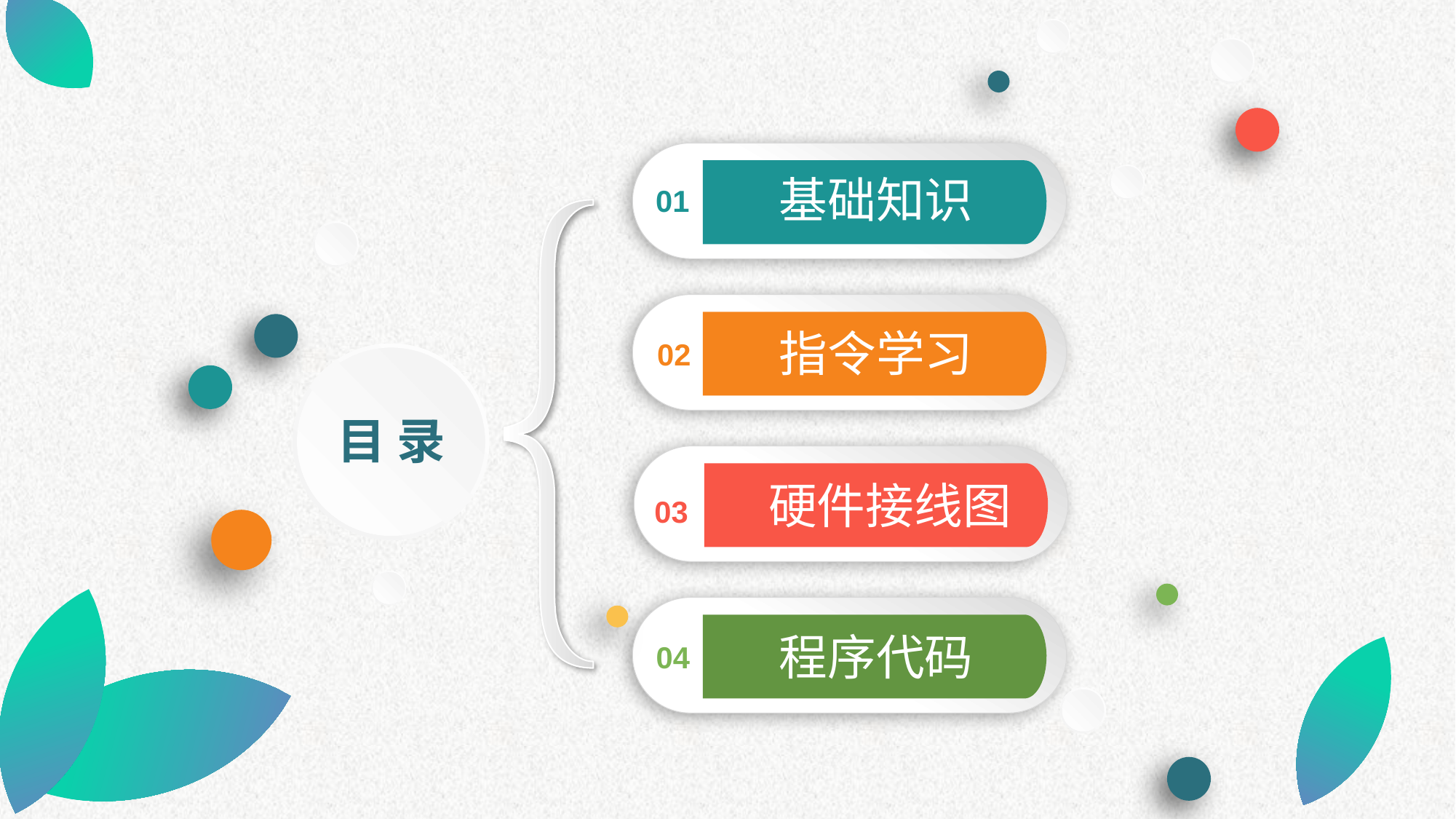

01
基础知识

02
指令学习

目 录

03
硬件接线图

04
程序代码